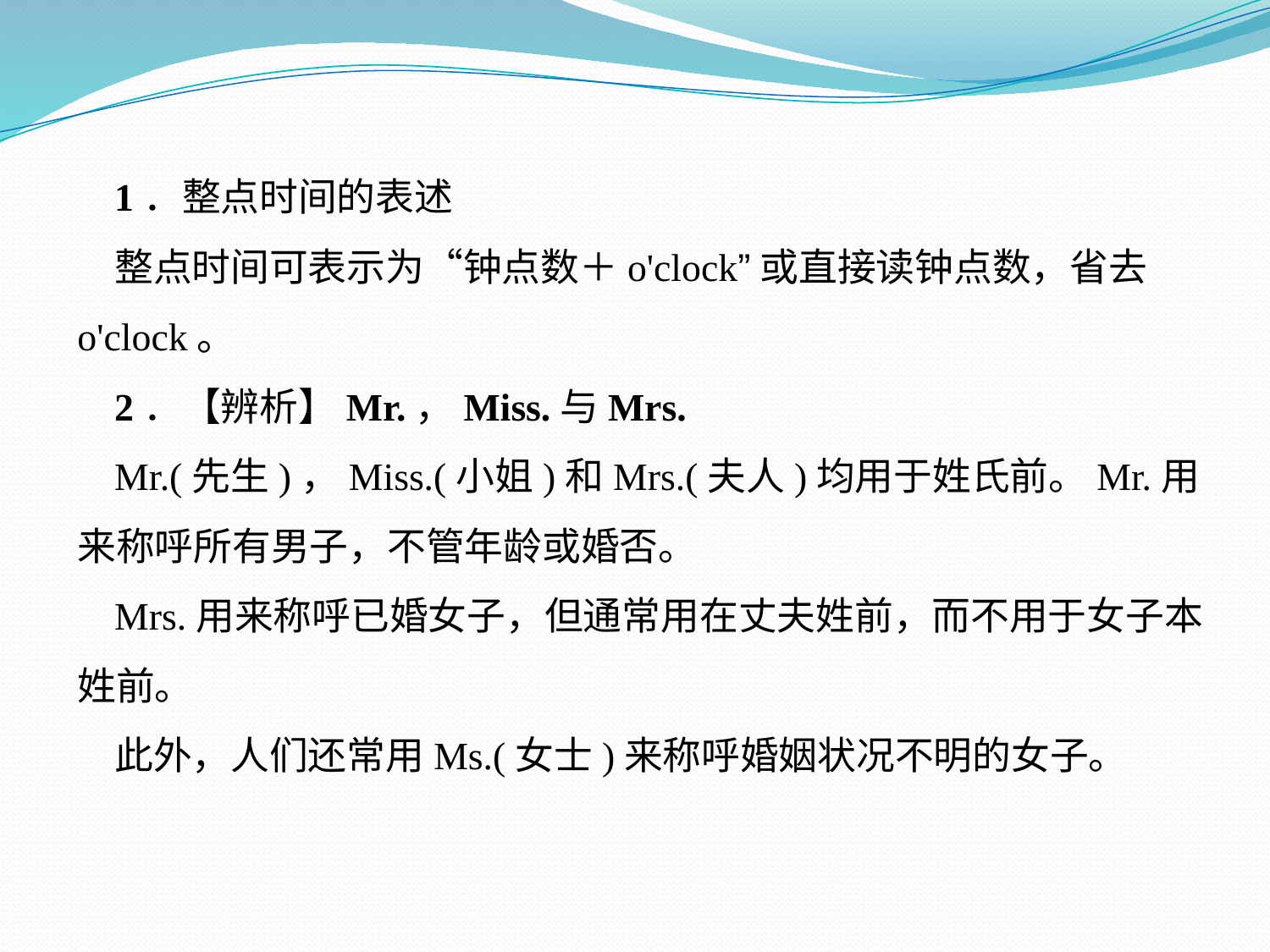

1．整点时间的表述
整点时间可表示为“钟点数＋o'clock”或直接读钟点数，省去o'clock。
2．【辨析】Mr.，Miss.与Mrs.
Mr.(先生)，Miss.(小姐)和Mrs.(夫人)均用于姓氏前。Mr.用来称呼所有男子，不管年龄或婚否。
Mrs.用来称呼已婚女子，但通常用在丈夫姓前，而不用于女子本姓前。
此外，人们还常用Ms.(女士)来称呼婚姻状况不明的女子。